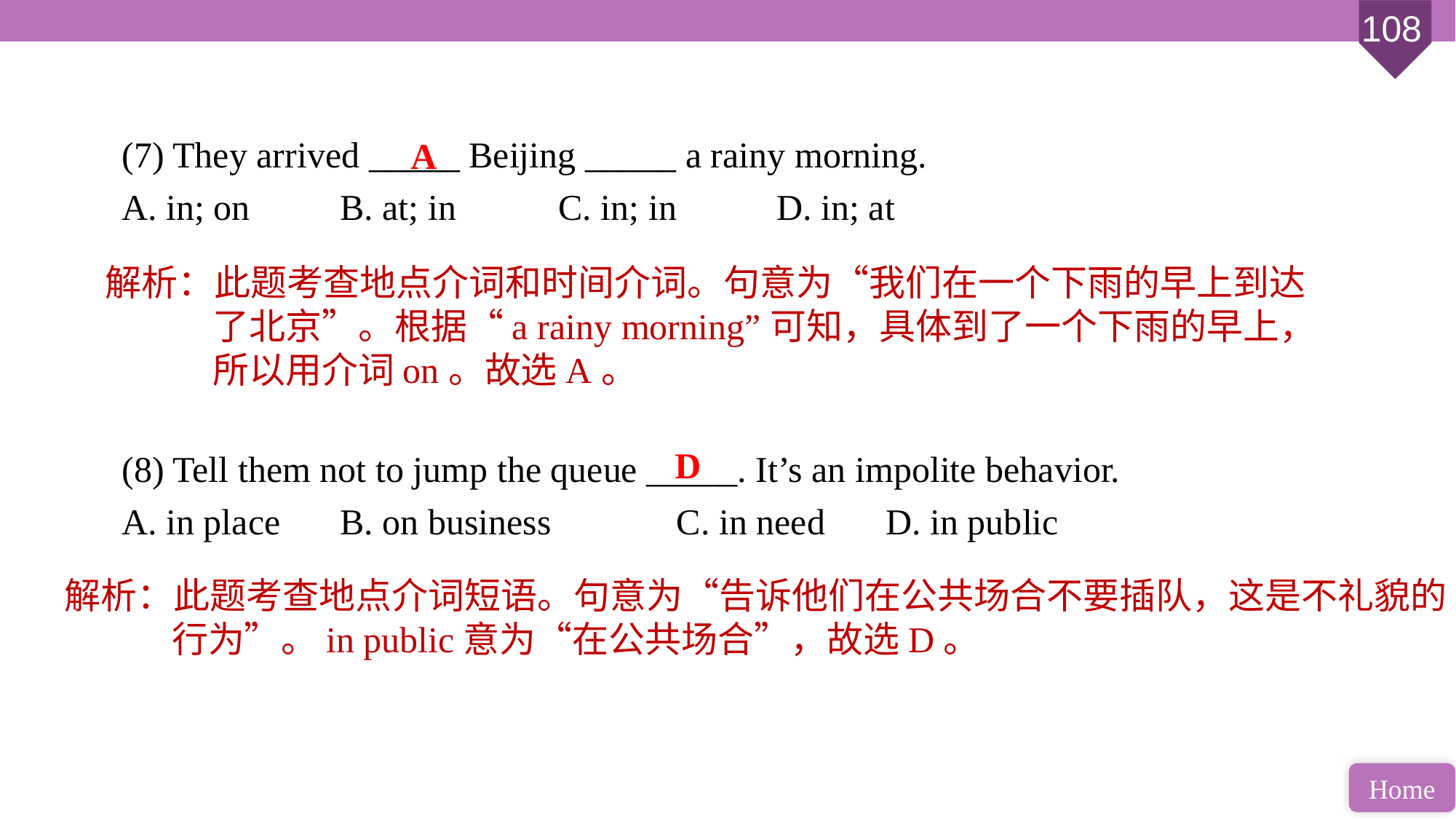

(7) They arrived _____ Beijing _____ a rainy morning.
A. in; on 	B. at; in 	C. in; in 	D. in; at

(8) Tell them not to jump the queue _____. It’s an impolite behavior.
A. in place 	B. on business		 C. in need 	D. in public
A
解析：此题考查地点介词和时间介词。句意为“我们在一个下雨的早上到达了北京”。根据“a rainy morning”可知，具体到了一个下雨的早上，所以用介词on。故选A。
D
解析：此题考查地点介词短语。句意为“告诉他们在公共场合不要插队，这是不礼貌的行为”。in public意为“在公共场合”，故选D。